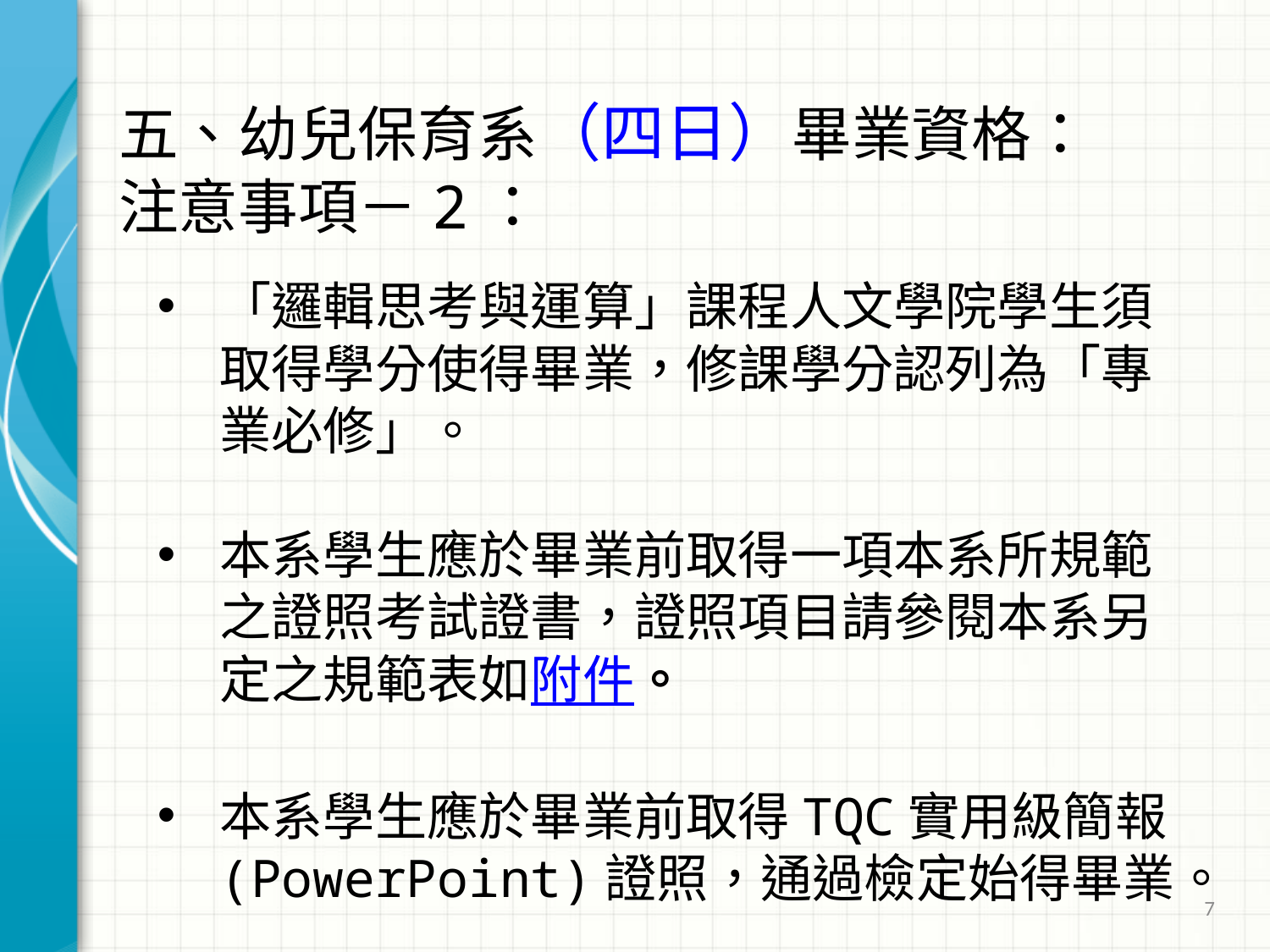

# 五、幼兒保育系（四日）畢業資格： 注意事項－2：

「邏輯思考與運算」課程人文學院學生須取得學分使得畢業，修課學分認列為「專業必修」。

本系學生應於畢業前取得一項本系所規範之證照考試證書，證照項目請參閱本系另定之規範表如附件。

本系學生應於畢業前取得TQC實用級簡報(PowerPoint)證照，通過檢定始得畢業。
7